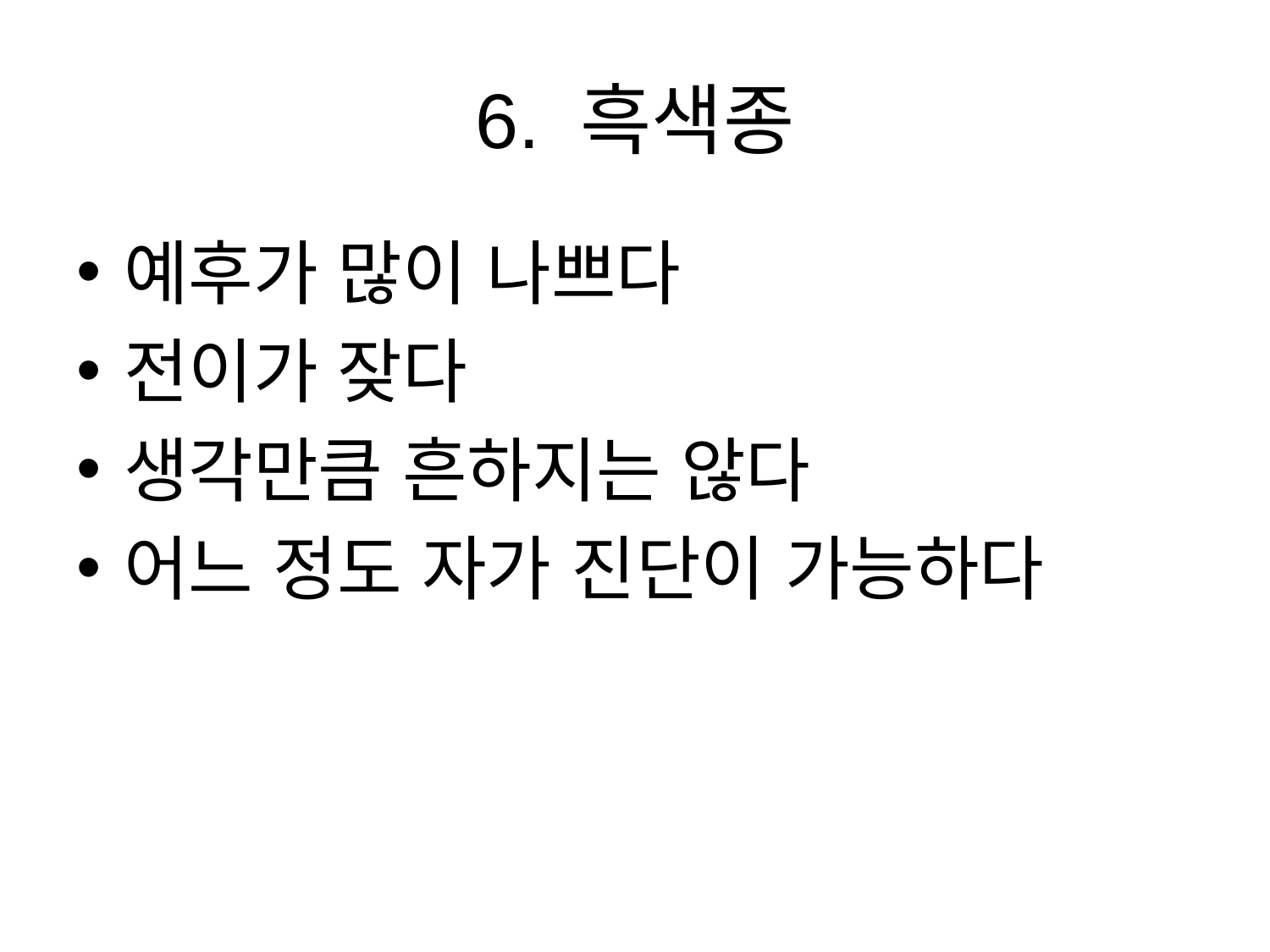

# 6. 흑색종
예후가 많이 나쁘다
전이가 잦다
생각만큼 흔하지는 않다
어느 정도 자가 진단이 가능하다